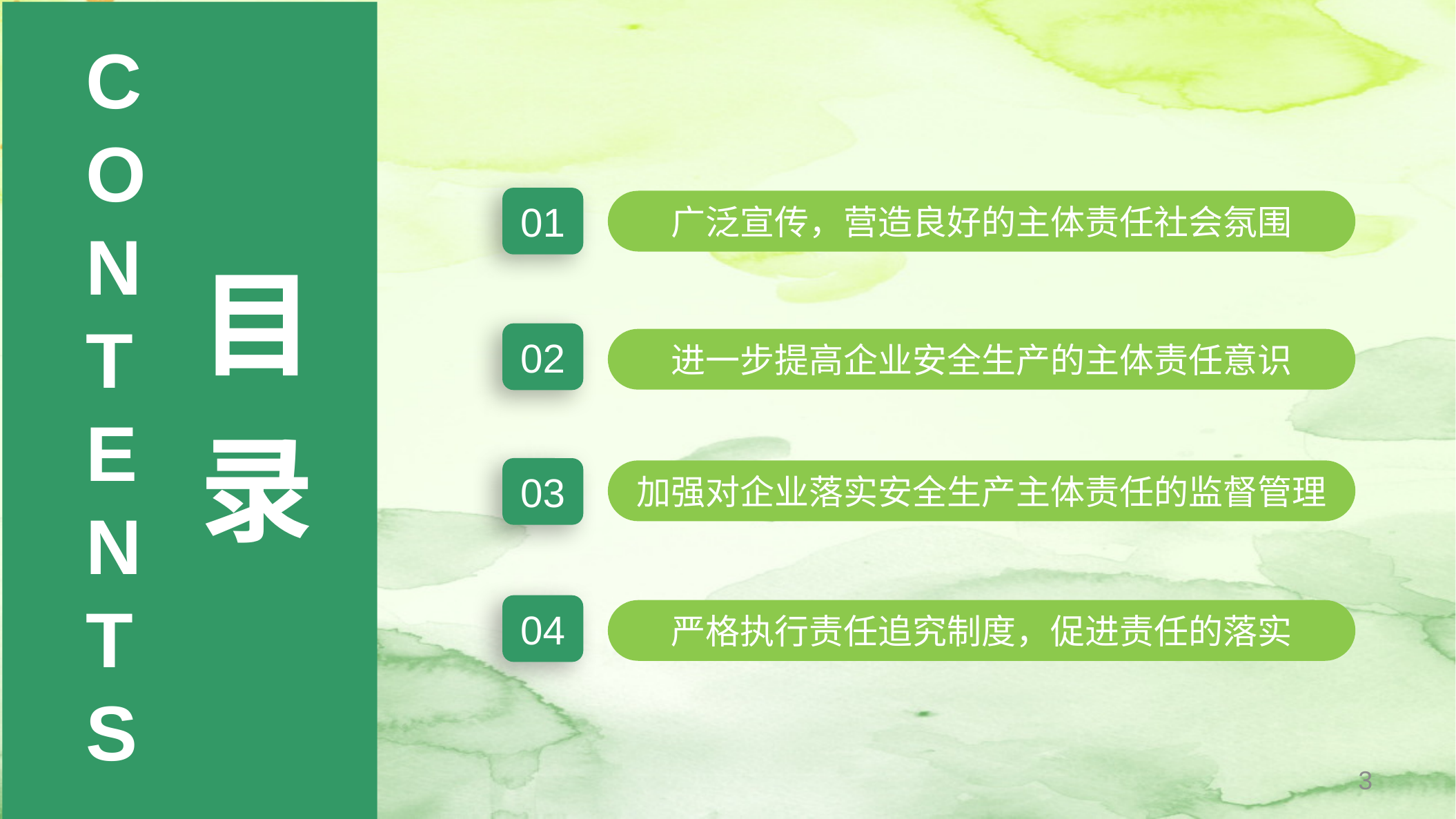

C
O
N
T
E
N
T
s
01
广泛宣传，营造良好的主体责任社会氛围
目
录
02
进一步提高企业安全生产的主体责任意识
03
加强对企业落实安全生产主体责任的监督管理
04
严格执行责任追究制度，促进责任的落实
3